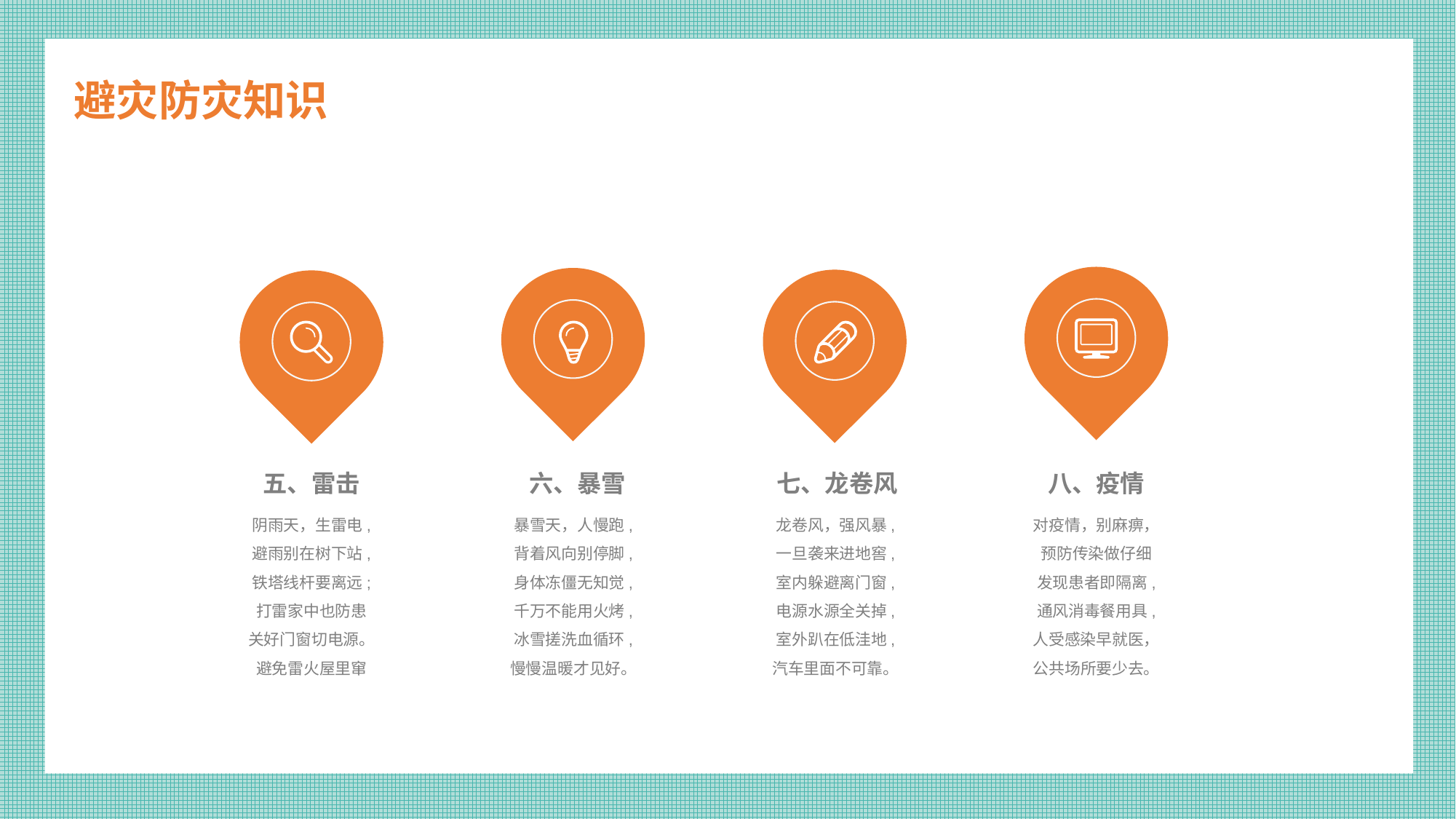

避灾防灾知识

五、雷击
六、暴雪
七、龙卷风
八、疫情
阴雨天，生雷电,
避雨别在树下站,
铁塔线杆要离远;
打雷家中也防患
关好门窗切电源。
避免雷火屋里窜
暴雪天，人慢跑,
背着风向别停脚,
身体冻僵无知觉,
千万不能用火烤,
冰雪搓洗血循环,
慢慢温暖才见好。
龙卷风，强风暴,
一旦袭来进地窖,
室内躲避离门窗,
电源水源全关掉,
室外趴在低洼地,
汽车里面不可靠。
对疫情，别麻痹，
预防传染做仔细
发现患者即隔离,
通风消毒餐用具,
人受感染早就医，
公共场所要少去。